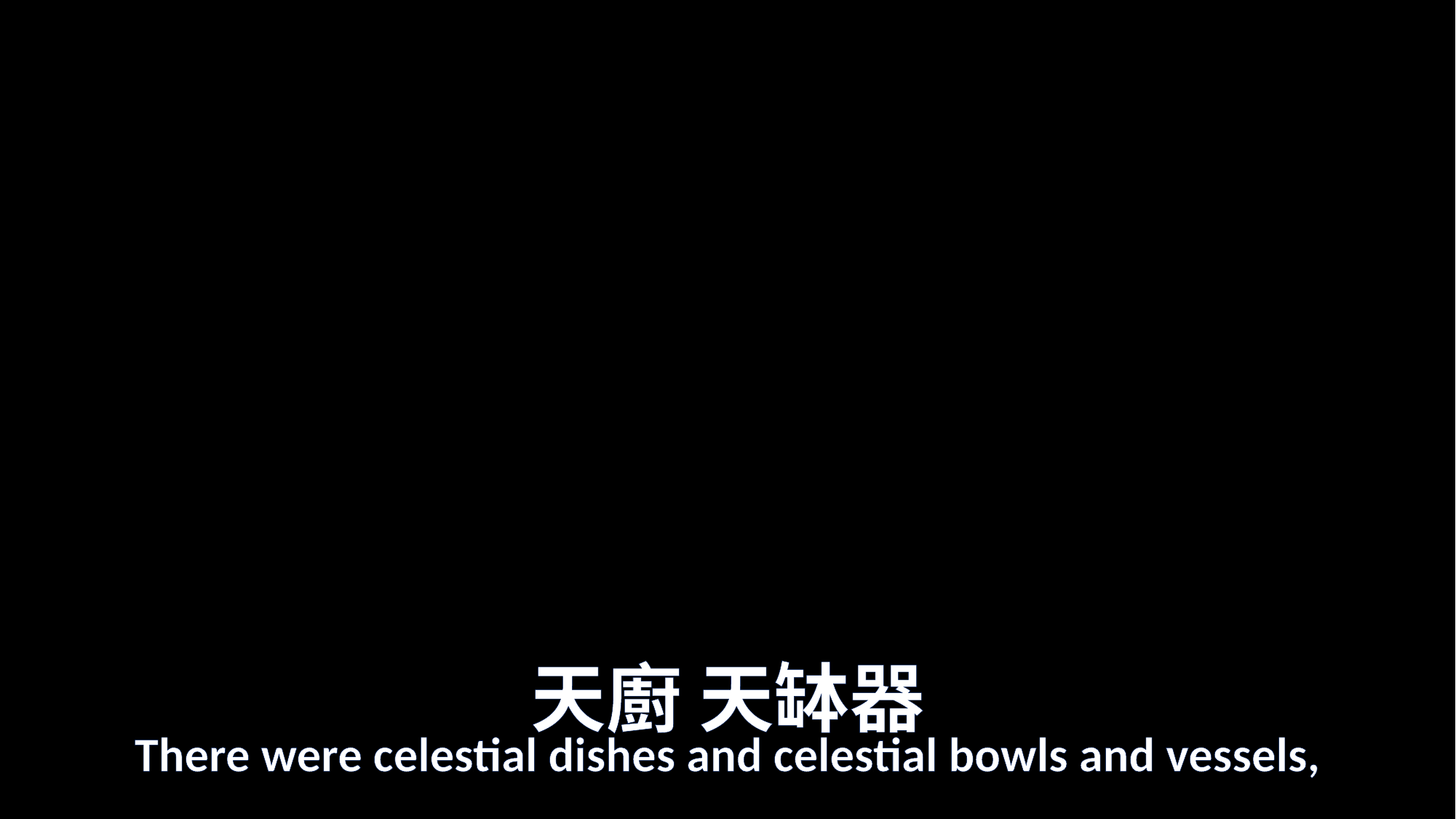

# 天廚 天缽器
There were celestial dishes and celestial bowls and vessels,